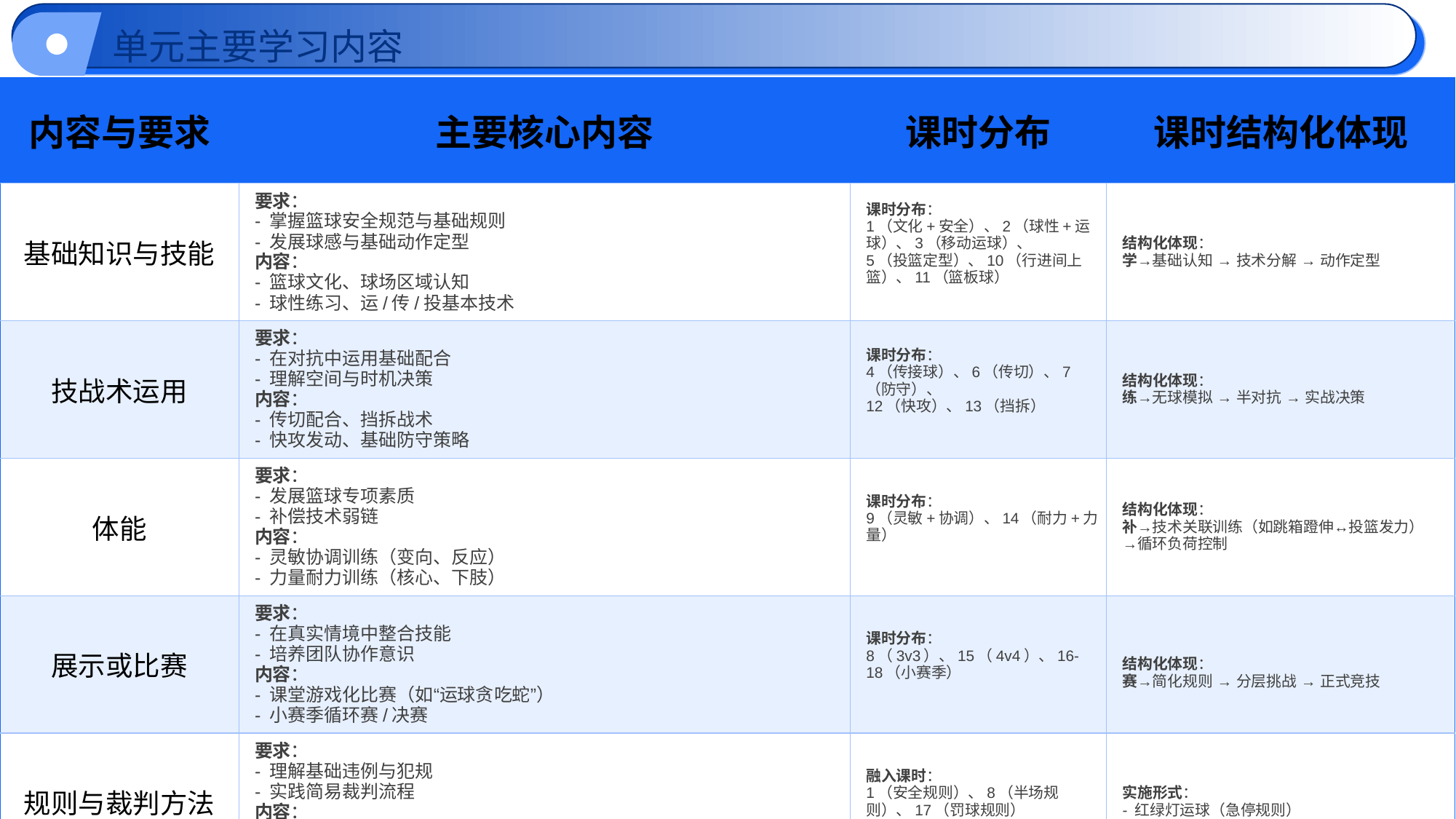

单元主要学习内容

| 内容与要求 | 主要核心内容 | 课时分布 | 课时结构化体现 |
| --- | --- | --- | --- |
| 基础知识与技能 | 要求： - 掌握篮球安全规范与基础规则 - 发展球感与基础动作定型 内容： - 篮球文化、球场区域认知 - 球性练习、运/传/投基本技术 | 课时分布： 1（文化+安全）、2（球性+运球）、3（移动运球）、 5（投篮定型）、10（行进间上篮）、11（篮板球） | 结构化体现： 学→基础认知 → 技术分解 → 动作定型 |
| 技战术运用 | 要求： - 在对抗中运用基础配合 - 理解空间与时机决策 内容： - 传切配合、挡拆战术 - 快攻发动、基础防守策略 | 课时分布： 4（传接球）、6（传切）、7（防守）、 12（快攻）、13（挡拆） | 结构化体现： 练→无球模拟 → 半对抗 → 实战决策 |
| 体能 | 要求： - 发展篮球专项素质 - 补偿技术弱链 内容： - 灵敏协调训练（变向、反应） - 力量耐力训练（核心、下肢） | 课时分布： 9（灵敏+协调）、14（耐力+力量） | 结构化体现： 补→技术关联训练（如跳箱蹬伸↔投篮发力） →循环负荷控制 |
| 展示或比赛 | 要求： - 在真实情境中整合技能 - 培养团队协作意识 内容： - 课堂游戏化比赛（如“运球贪吃蛇”） - 小赛季循环赛/决赛 | 课时分布： 8（3v3）、15（4v4）、16-18（小赛季） | 结构化体现： 赛→简化规则 → 分层挑战 → 正式竞技 |
| 规则与裁判方法 | 要求： - 理解基础违例与犯规 - 实践简易裁判流程 内容： - 走步、二次运球、3秒区规则 - 手势判罚（如推人犯规、得分手势） | 融入课时： 1（安全规则）、8（半场规则）、17（罚球规则） | 实施形式： - 红绿灯运球（急停规则） - 学生轮流担任“迷你裁判” |
| 观赏与评价 | 要求： - 分析技术动作有效性 - 多维度反思成长 内容： - 视频对比（标准动作 vs 个人动作） - 三维评价（技能/健康/品德） | 融入课时： 5（投篮自评）、18（单元总评） | 实施形式： - 战术板复盘（第15课） - “成长树”贴纸墙（根系=基础/枝叶=战术/果实=品德） |